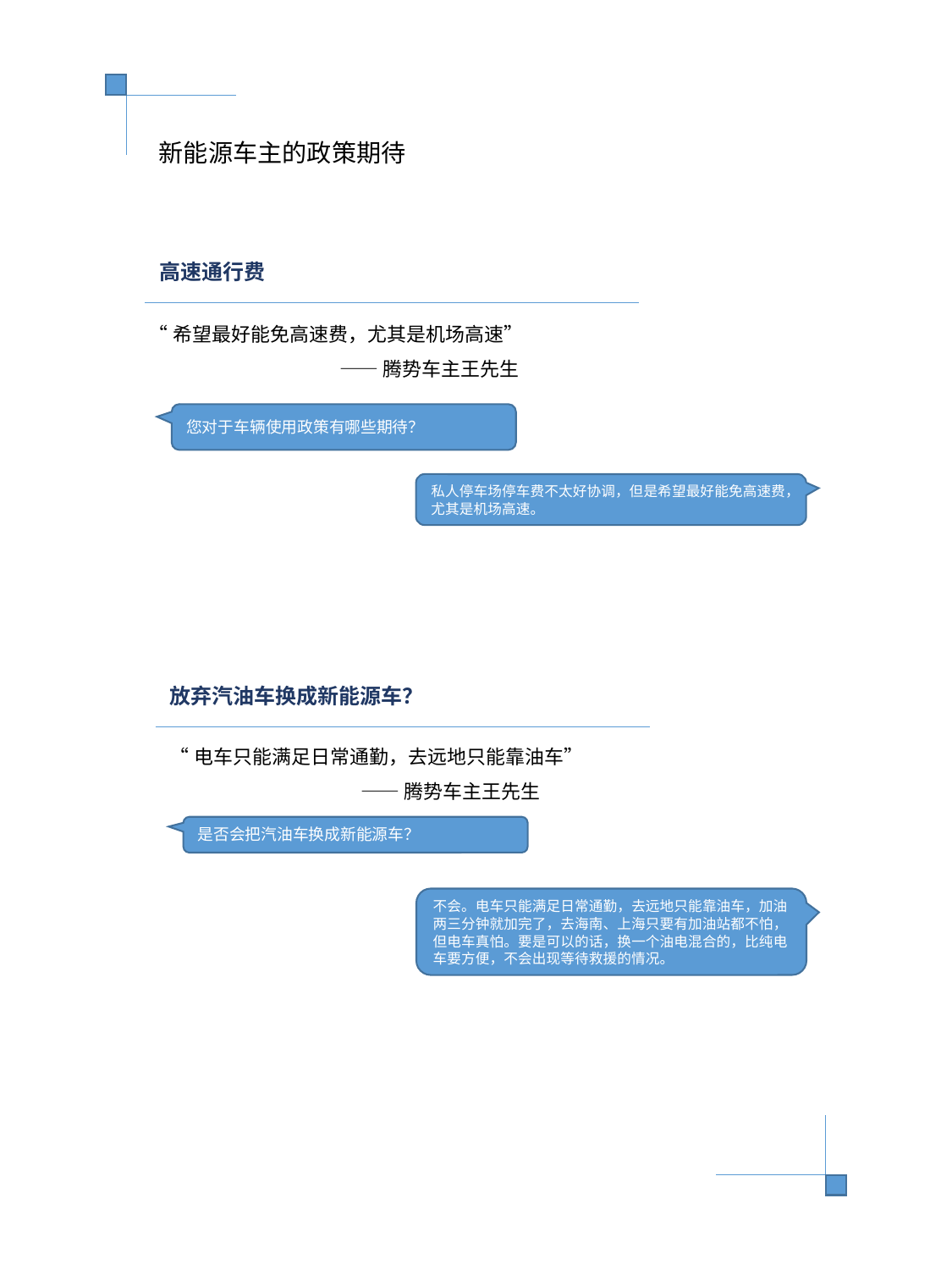

新能源车主的政策期待
高速通行费
“希望最好能免高速费，尤其是机场高速”
                                           ——腾势车主王先生
您对于车辆使用政策有哪些期待？
私人停车场停车费不太好协调，但是希望最好能免高速费，尤其是机场高速。
放弃汽油车换成新能源车？
“电车只能满足日常通勤，去远地只能靠油车”
                                           ——腾势车主王先生
是否会把汽油车换成新能源车？
不会。电车只能满足日常通勤，去远地只能靠油车，加油两三分钟就加完了，去海南、上海只要有加油站都不怕，但电车真怕。要是可以的话，换一个油电混合的，比纯电车要方便，不会出现等待救援的情况。